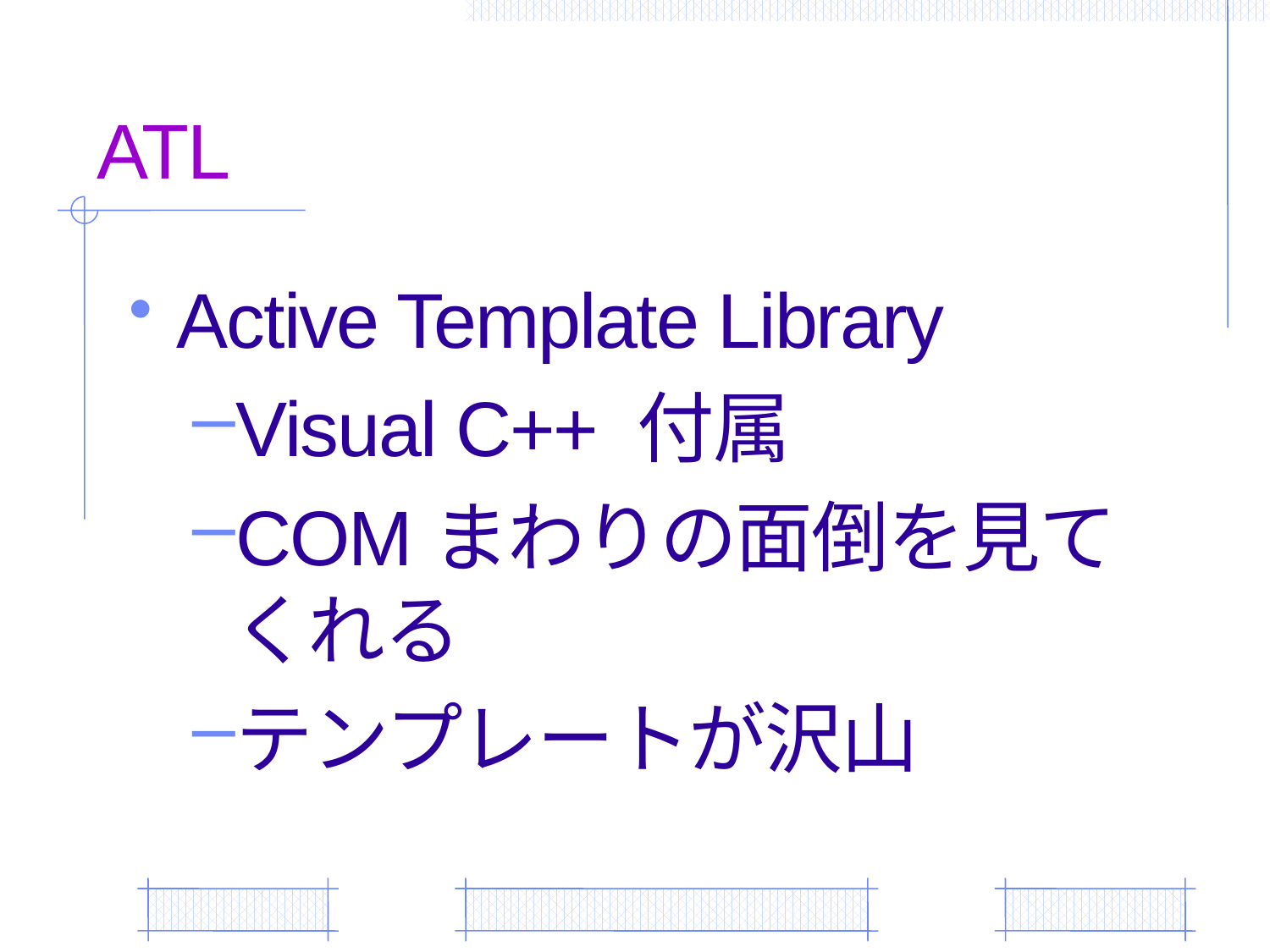

# ATL
Active Template Library
Visual C++ 付属
COMまわりの面倒を見てくれる
テンプレートが沢山